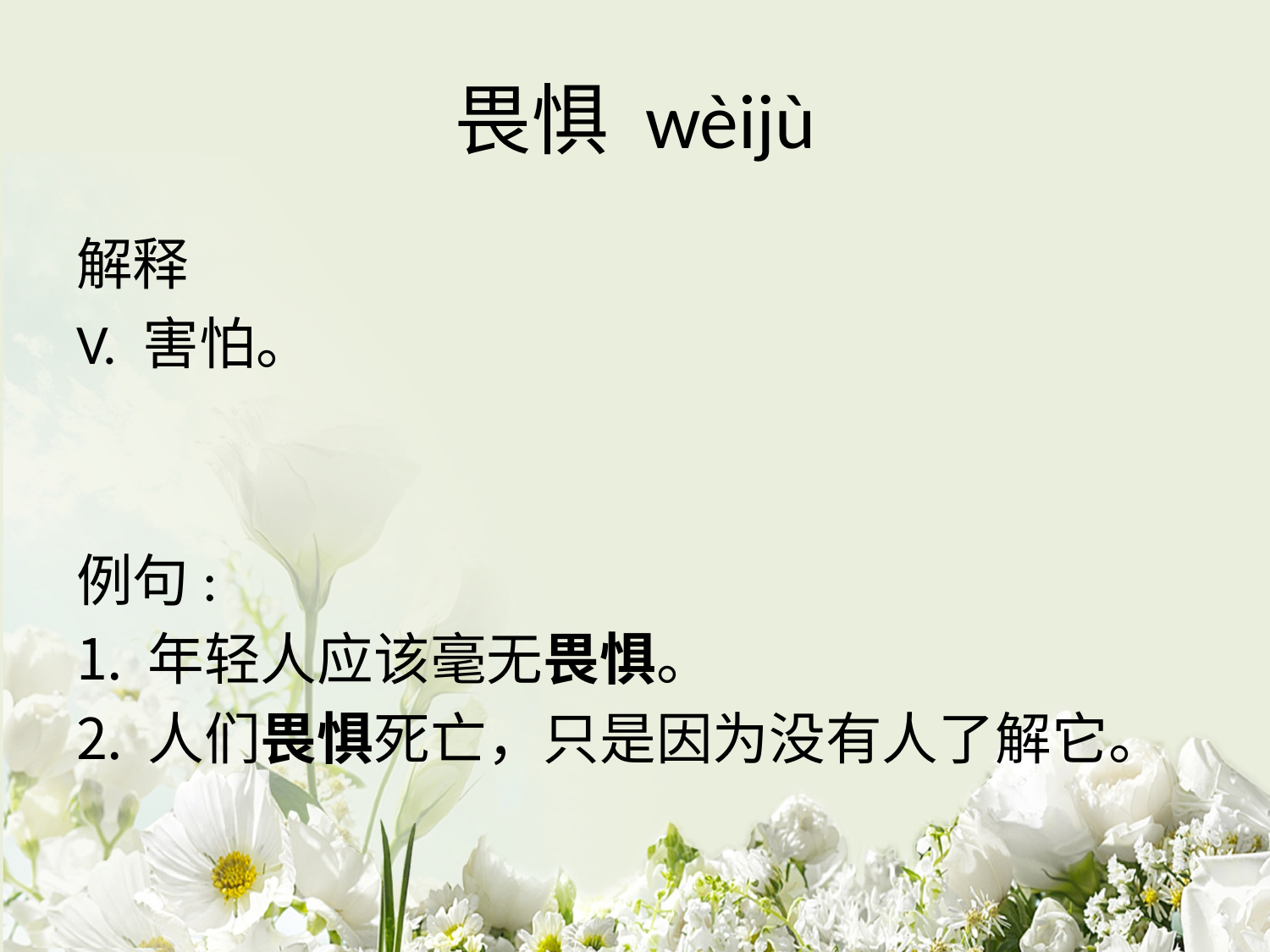

# 畏惧 wèijù
解释
V. 害怕。

例句:
年轻人应该毫无畏惧。
人们畏惧死亡，只是因为没有人了解它。